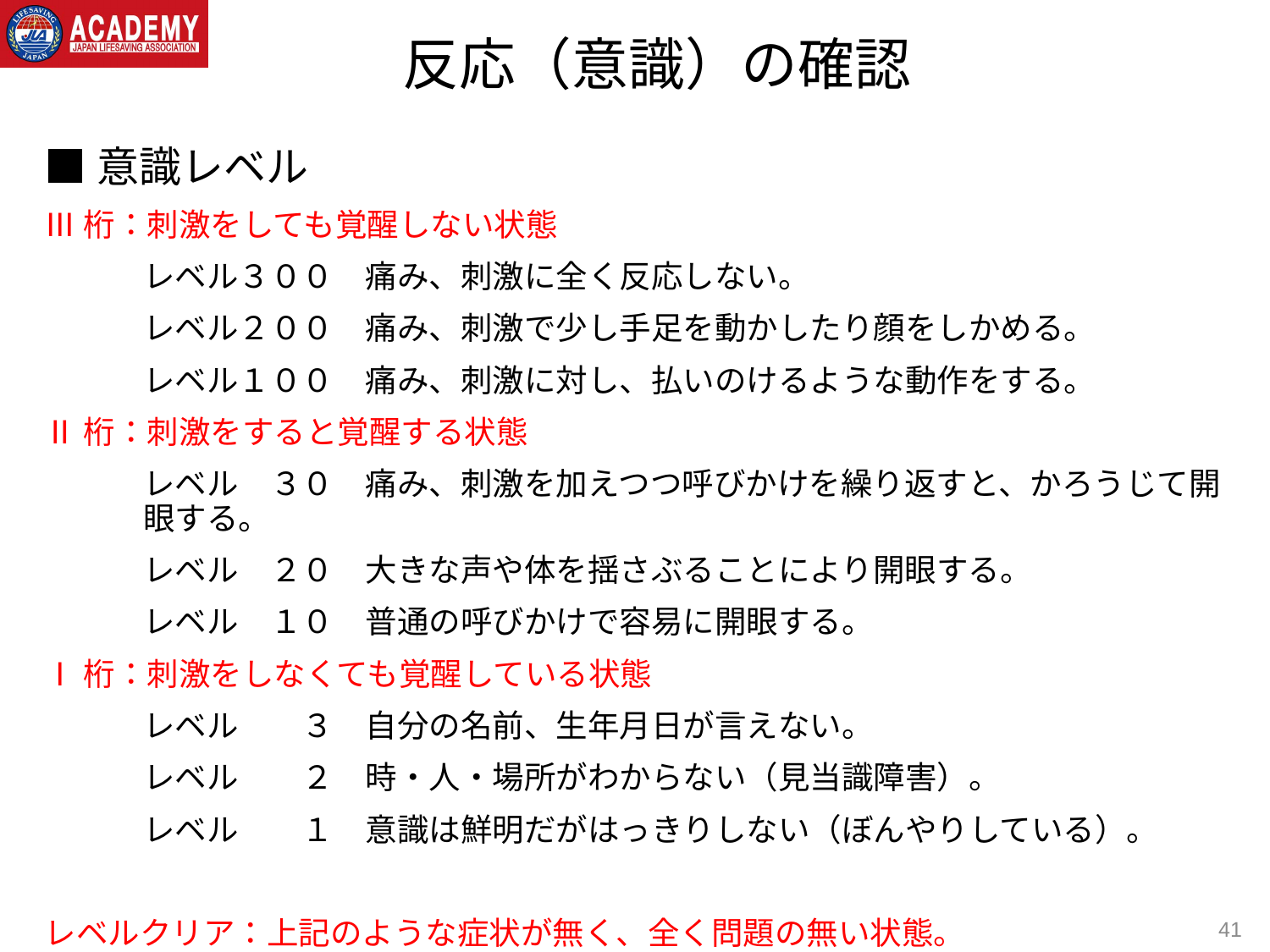

反応（意識）の確認
■意識レベル
Ⅲ桁：刺激をしても覚醒しない状態
レベル３００　痛み、刺激に全く反応しない。
レベル２００　痛み、刺激で少し手足を動かしたり顔をしかめる。
レベル１００　痛み、刺激に対し、払いのけるような動作をする。
Ⅱ桁：刺激をすると覚醒する状態
レベル　３０　痛み、刺激を加えつつ呼びかけを繰り返すと、かろうじて開眼する。
レベル　２０　大きな声や体を揺さぶることにより開眼する。
レベル　１０　普通の呼びかけで容易に開眼する。
Ⅰ桁：刺激をしなくても覚醒している状態
レベル　　３　自分の名前、生年月日が言えない。
レベル　　２　時・人・場所がわからない（見当識障害）。
レベル　　１　意識は鮮明だがはっきりしない（ぼんやりしている）。

レベルクリア：上記のような症状が無く、全く問題の無い状態。

41